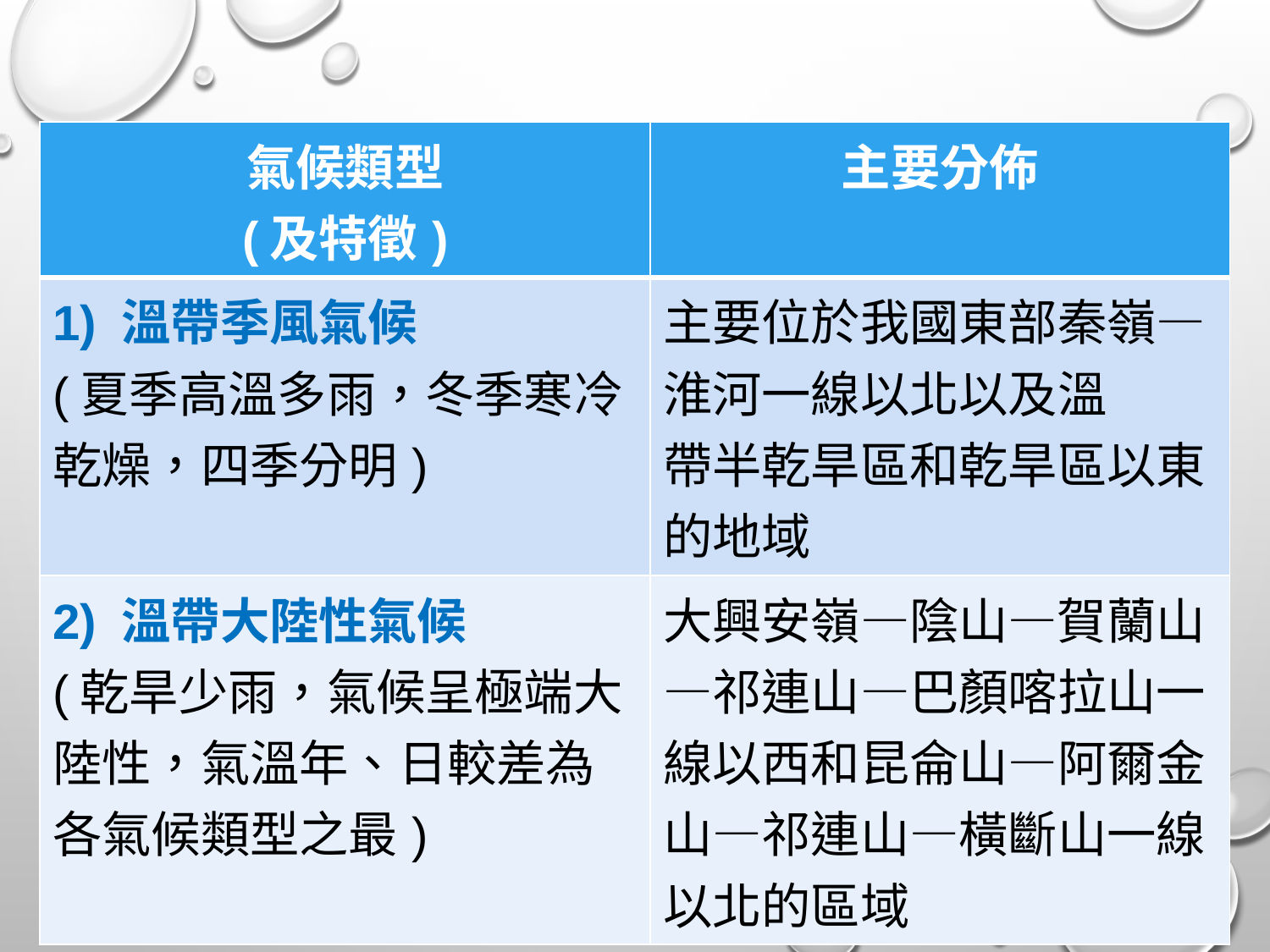

| 氣候類型 (及特徵) | 主要分佈 |
| --- | --- |
| 1) 溫帶季風氣候 (夏季高溫多雨，冬季寒冷乾燥，四季分明) | 主要位於我國東部秦嶺—淮河一線以北以及溫 帶半乾旱區和乾旱區以東的地域 |
| 2) 溫帶大陸性氣候 (乾旱少雨，氣候呈極端大陸性，氣溫年、日較差為各氣候類型之最) | 大興安嶺—陰山—賀蘭山—祁連山—巴顏喀拉山一線以西和昆侖山—阿爾金山—祁連山—橫斷山一線以北的區域 |